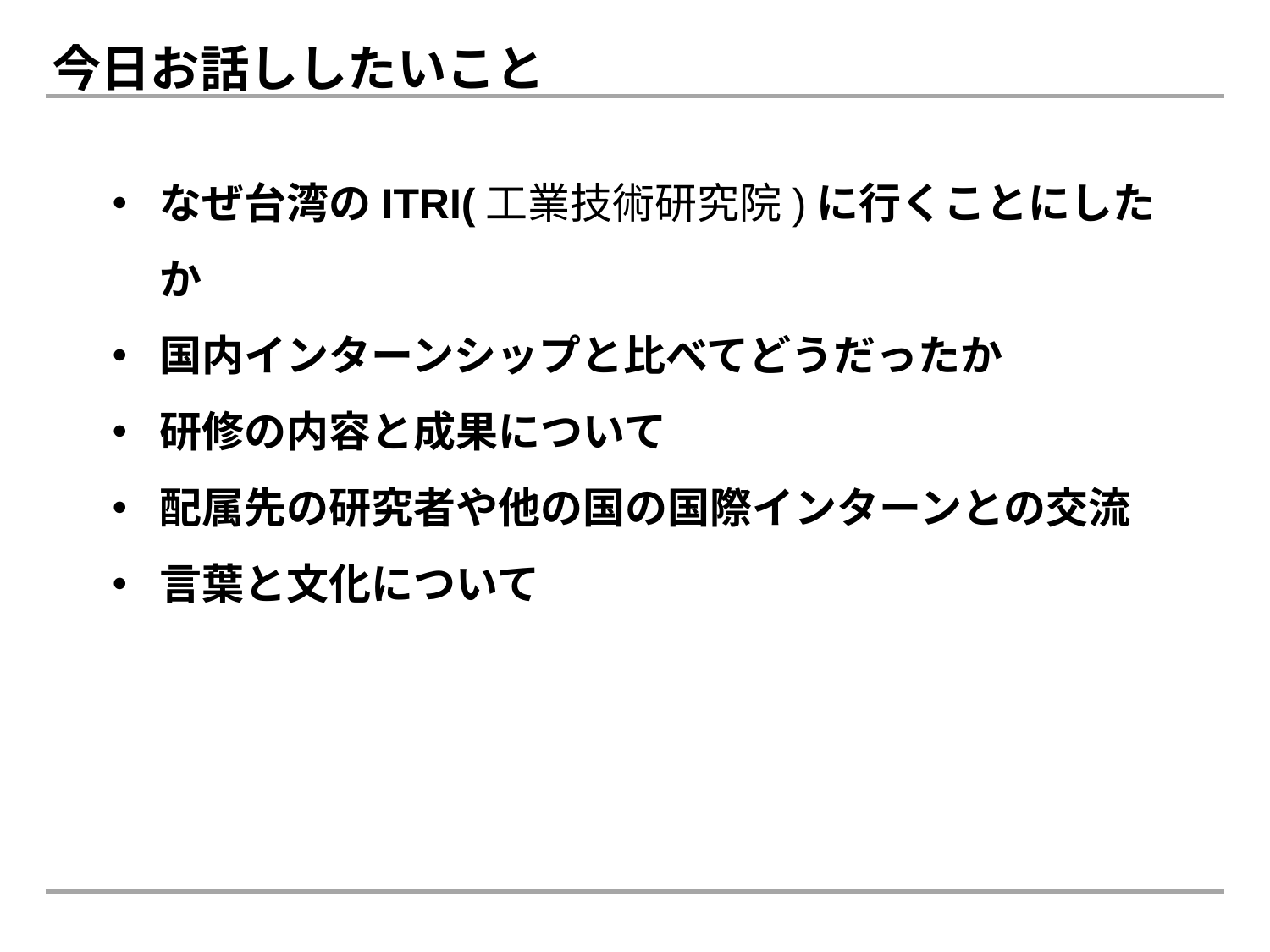

今日お話ししたいこと
なぜ台湾のITRI(工業技術研究院)に行くことにしたか
国内インターンシップと比べてどうだったか
研修の内容と成果について
配属先の研究者や他の国の国際インターンとの交流
言葉と文化について